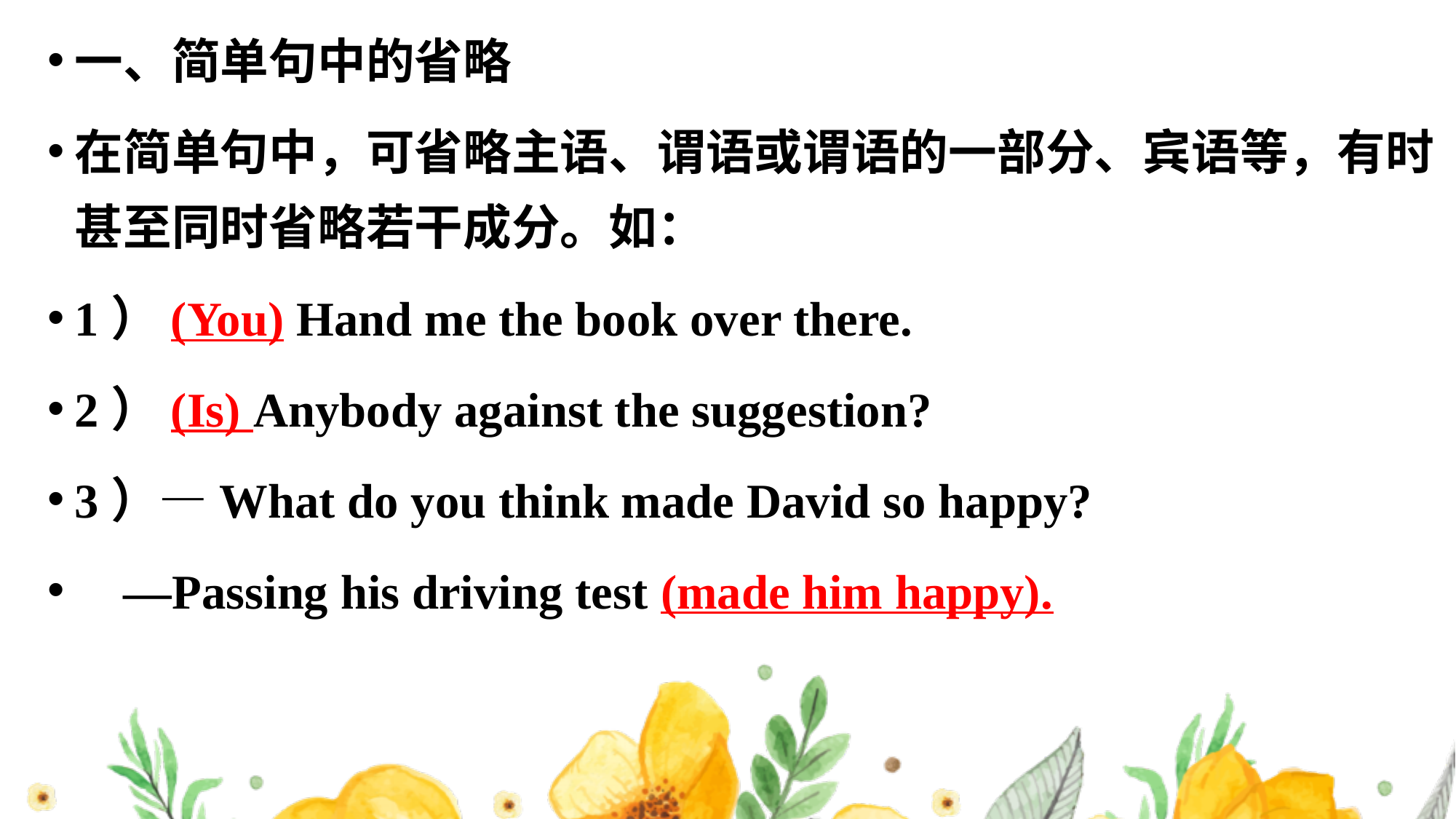

一、简单句中的省略
在简单句中，可省略主语、谓语或谓语的一部分、宾语等，有时甚至同时省略若干成分。如：
1）(You) Hand me the book over there.
2）(Is) Anybody against the suggestion?
3）—What do you think made David so happy?
    —Passing his driving test (made him happy).